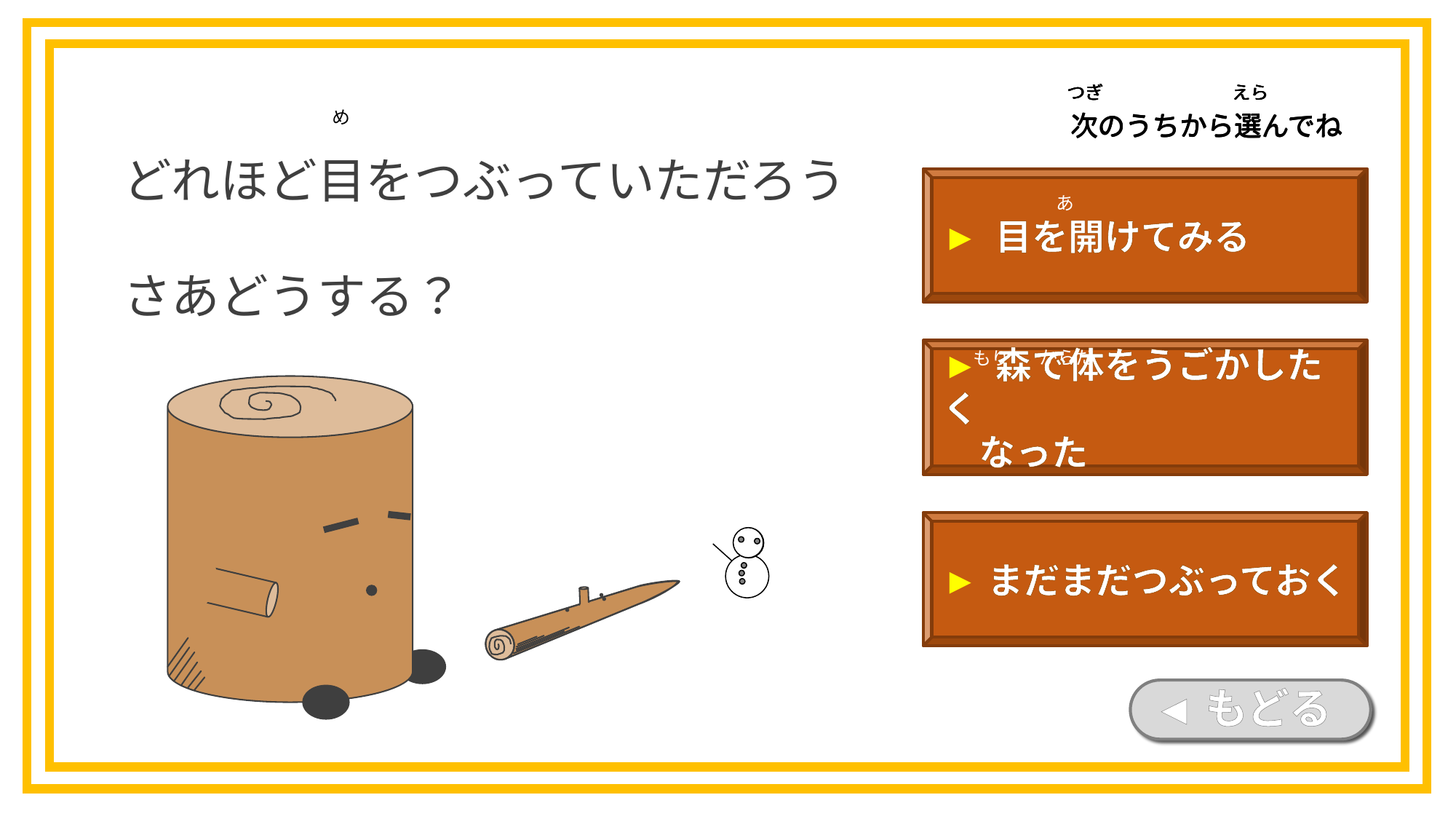

つぎ
えら
次のうちから選んでね
つぎ
えら
次のうちから選んでね
つぎ
えら
次のうちから選んでね
つぎ
えら
次のうちから選んでね
どれほど目をつぶっていただろう
さあどうする？
め
► 目を開けてみる
あ
► 森で体をうごかしたく
　なった
からだ
もり

►まだまだつぶっておく

◄もどる